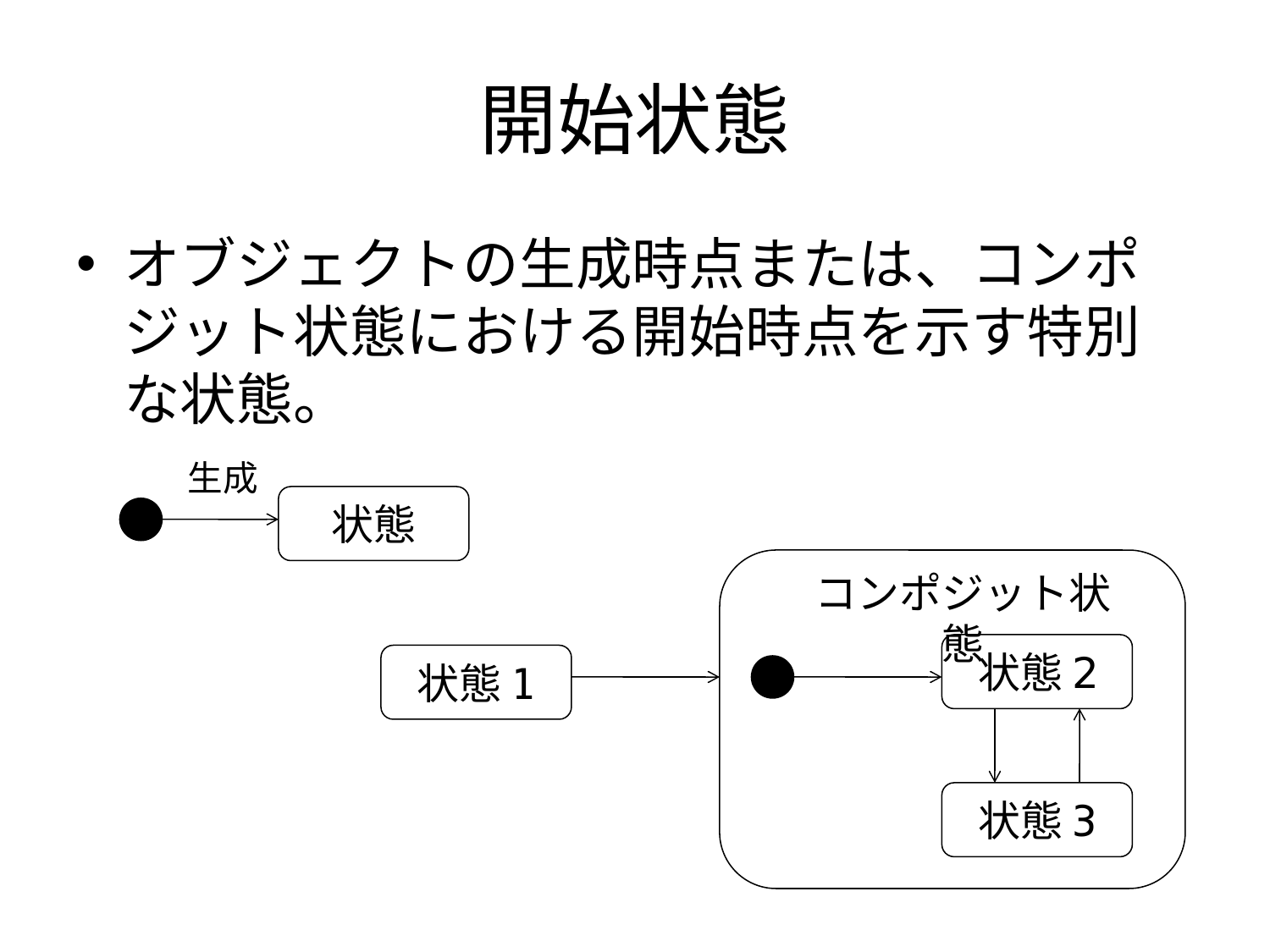

# 開始状態
オブジェクトの生成時点または、コンポジット状態における開始時点を示す特別な状態。

生成
状態

コンポジット状態
状態2
状態1

状態3